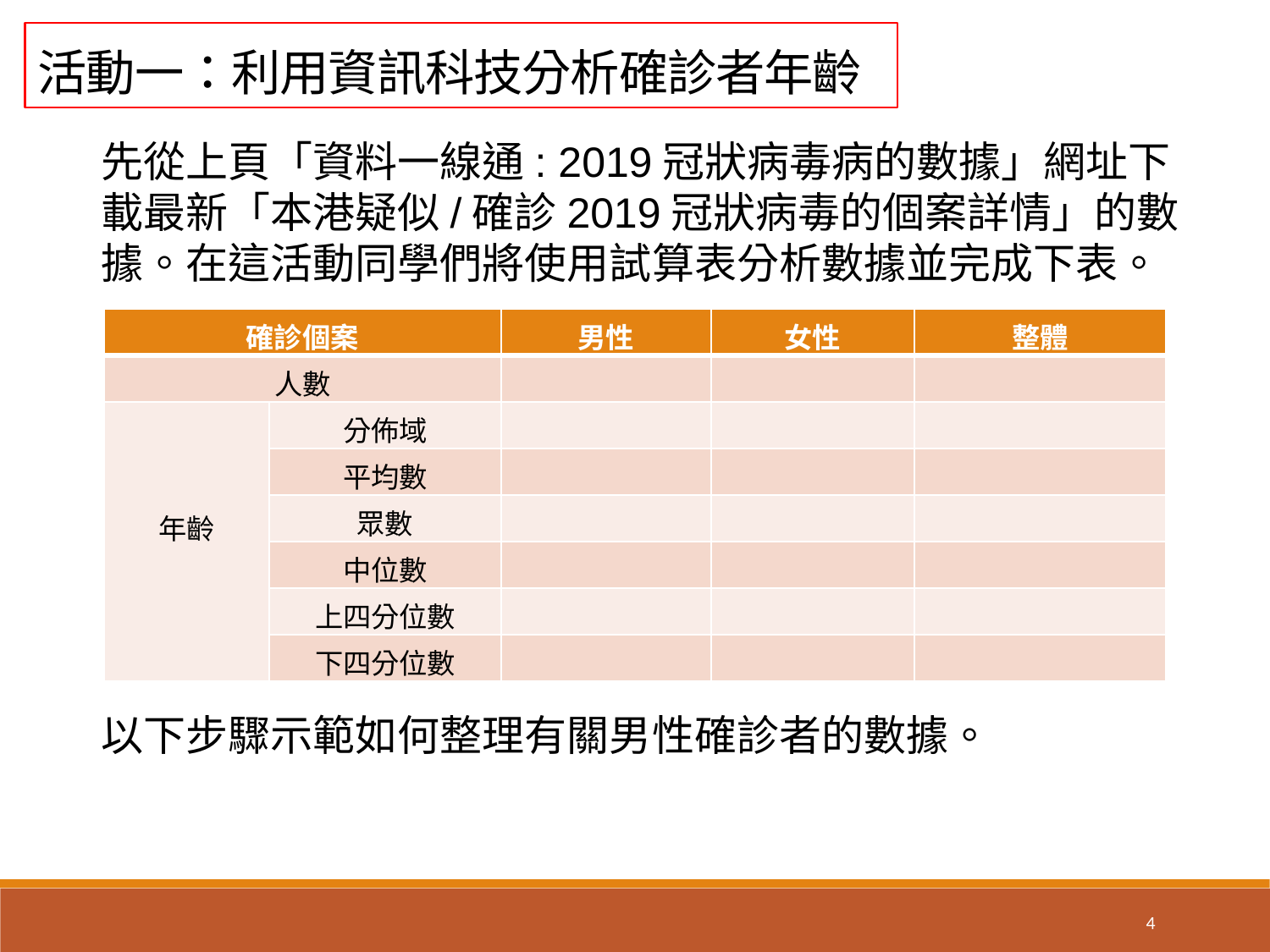

活動一：利用資訊科技分析確診者年齡
先從上頁「資料一線通: 2019冠狀病毒病的數據」網址下載最新「本港疑似/確診2019冠狀病毒的個案詳情」的數據。在這活動同學們將使用試算表分析數據並完成下表。
| 確診個案 |  | 男性 | 女性 | 整體 |
| --- | --- | --- | --- | --- |
| 人數 |  |  |  |  |
| 年齡 | 分佈域 |  |  |  |
|  | 平均數 |  |  |  |
|  | 眾數 |  |  |  |
|  | 中位數 |  |  |  |
|  | 上四分位數 |  |  |  |
|  | 下四分位數 |  |  |  |
以下步驟示範如何整理有關男性確診者的數據。

4